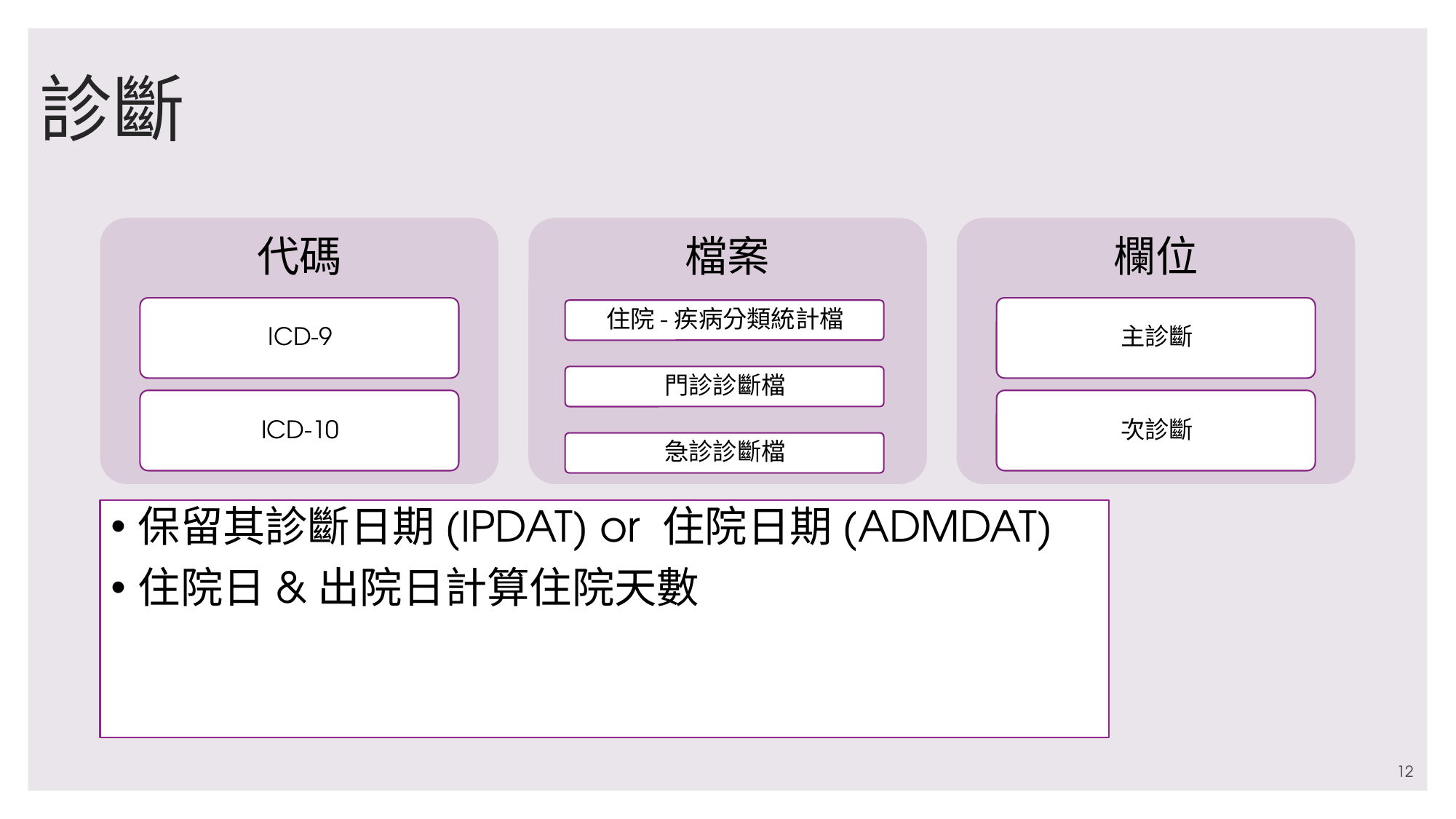

# 診斷
代碼
ICD-9
ICD-10
檔案
住院-疾病分類統計檔
門診診斷檔
急診診斷檔
欄位
主診斷
次診斷
保留其診斷日期(IPDAT) or 住院日期(ADMDAT)
住院日&出院日計算住院天數
12